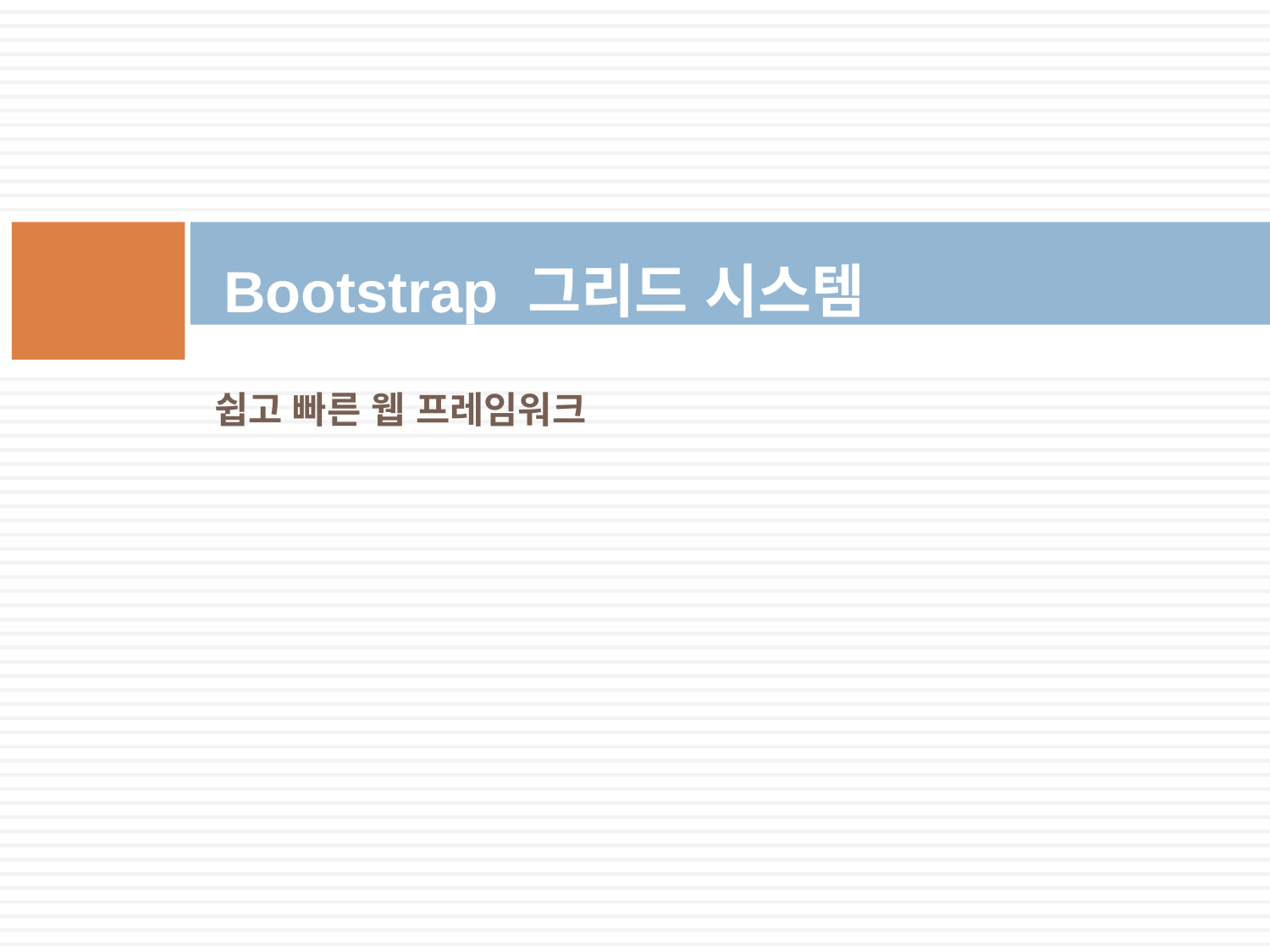

Bootstrap 그리드 시스템
쉽고 빠른 웹 프레임워크